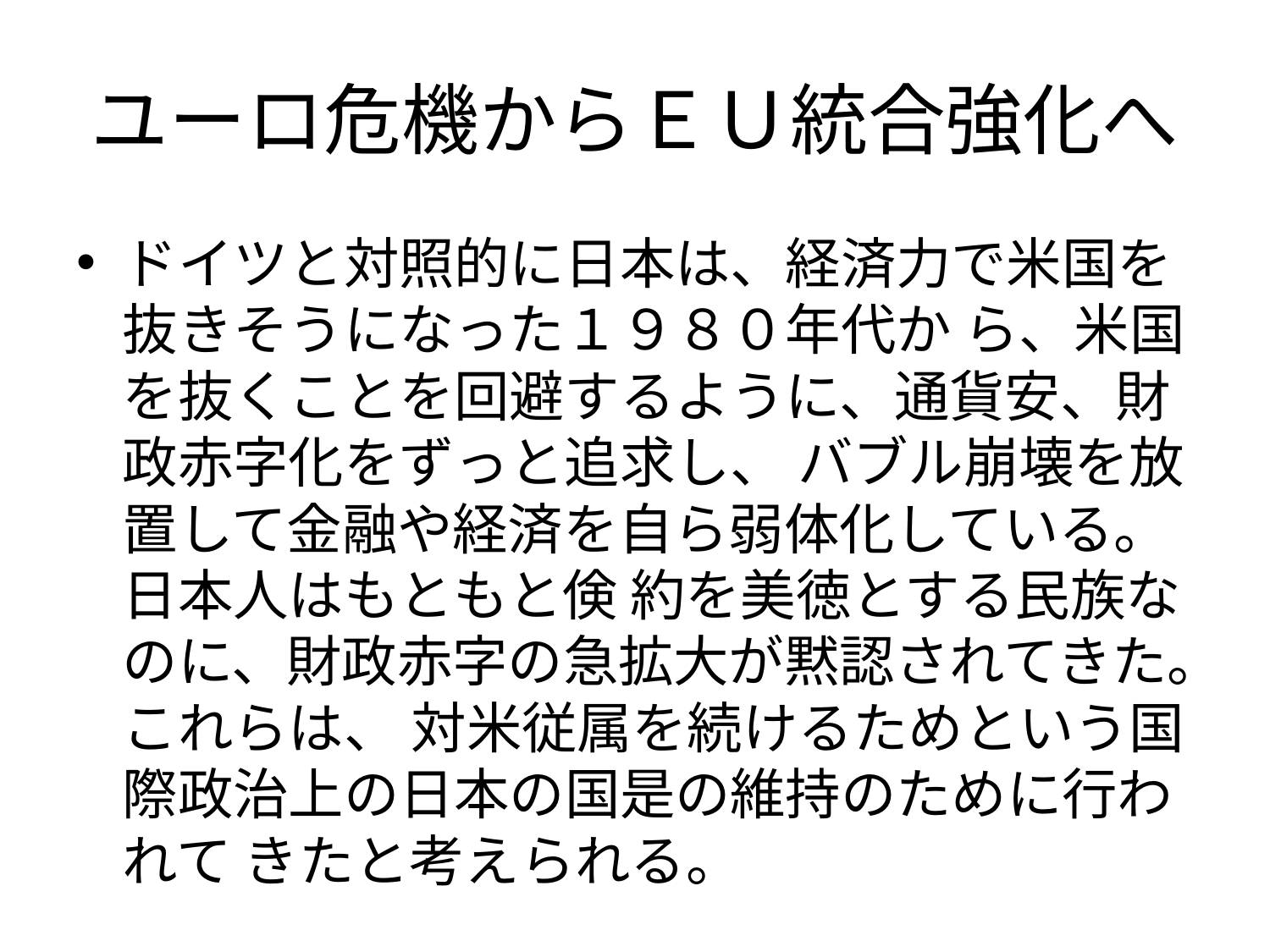

# ユーロ危機からＥＵ統合強化へ
ドイツと対照的に日本は、経済力で米国を抜きそうになった１９８０年代か ら、米国を抜くことを回避するように、通貨安、財政赤字化をずっと追求し、 バブル崩壊を放置して金融や経済を自ら弱体化している。日本人はもともと倹 約を美徳とする民族なのに、財政赤字の急拡大が黙認されてきた。これらは、 対米従属を続けるためという国際政治上の日本の国是の維持のために行われて きたと考えられる。